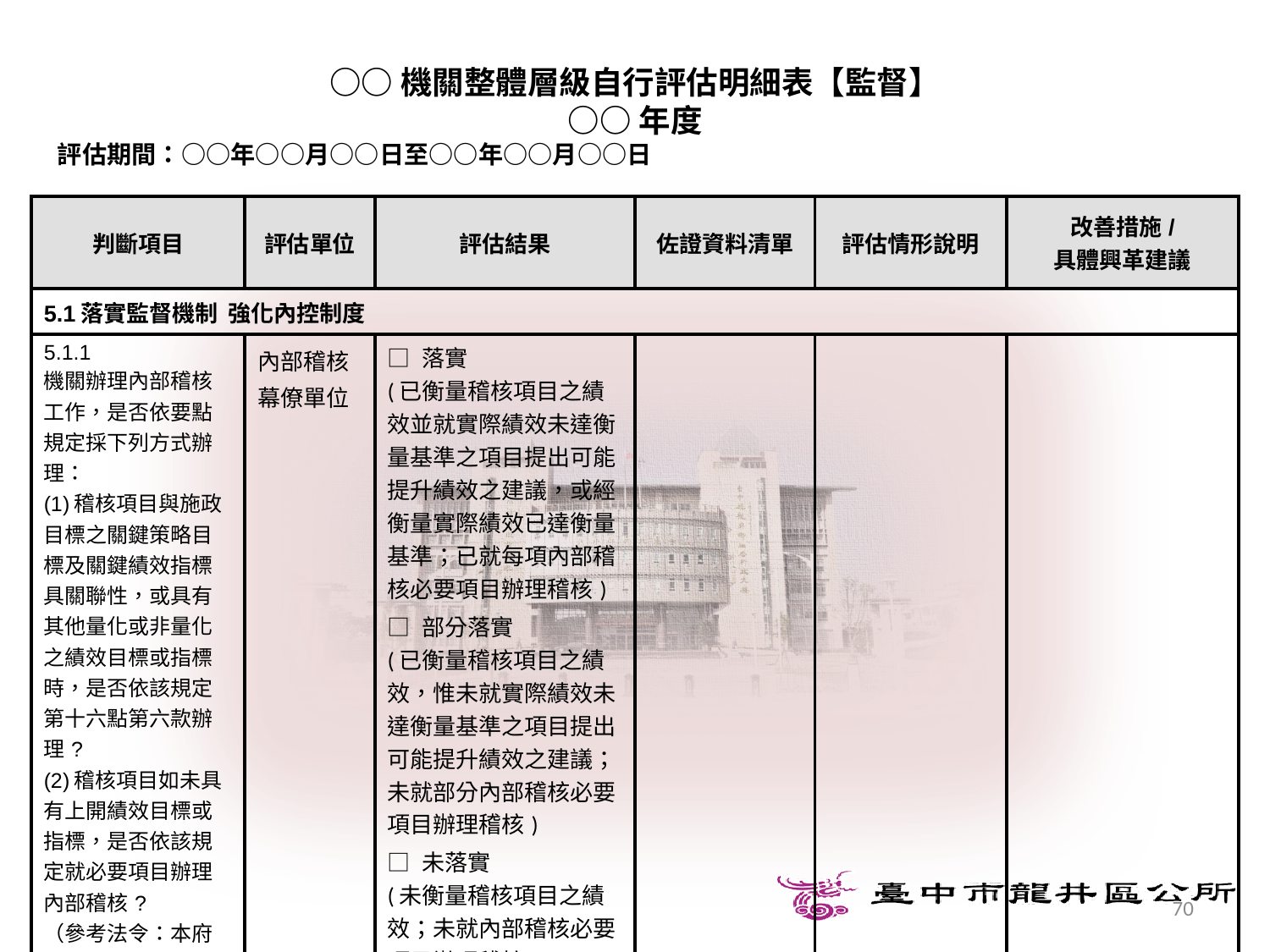

○○機關整體層級自行評估明細表【監督】
○○年度
評估期間：○○年○○月○○日至○○年○○月○○日
| 判斷項目 | 評估單位 | 評估結果 | 佐證資料清單 | 評估情形說明 | 改善措施/ 具體興革建議 |
| --- | --- | --- | --- | --- | --- |
| 5.1落實監督機制 強化內控制度 |  |  |  |  |  |
| 5.1.1 機關辦理內部稽核工作，是否依要點規定採下列方式辦理： (1)稽核項目與施政目標之關鍵策略目標及關鍵績效指標具關聯性，或具有其他量化或非量化之績效目標或指標時，是否依該規定第十六點第六款辦理? (2)稽核項目如未具有上開績效目標或指標，是否依該規定就必要項目辦理內部稽核? （參考法令：本府內部控制監督作業要點） | 內部稽核幕僚單位 | □ 落實 (已衡量稽核項目之績效並就實際績效未達衡量基準之項目提出可能提升績效之建議，或經衡量實際績效已達衡量基準；已就每項內部稽核必要項目辦理稽核) □ 部分落實 (已衡量稽核項目之績效，惟未就實際績效未達衡量基準之項目提出可能提升績效之建議；未就部分內部稽核必要項目辦理稽核) □ 未落實 (未衡量稽核項目之績效；未就內部稽核必要項目辦理稽核) |  |  |  |
70